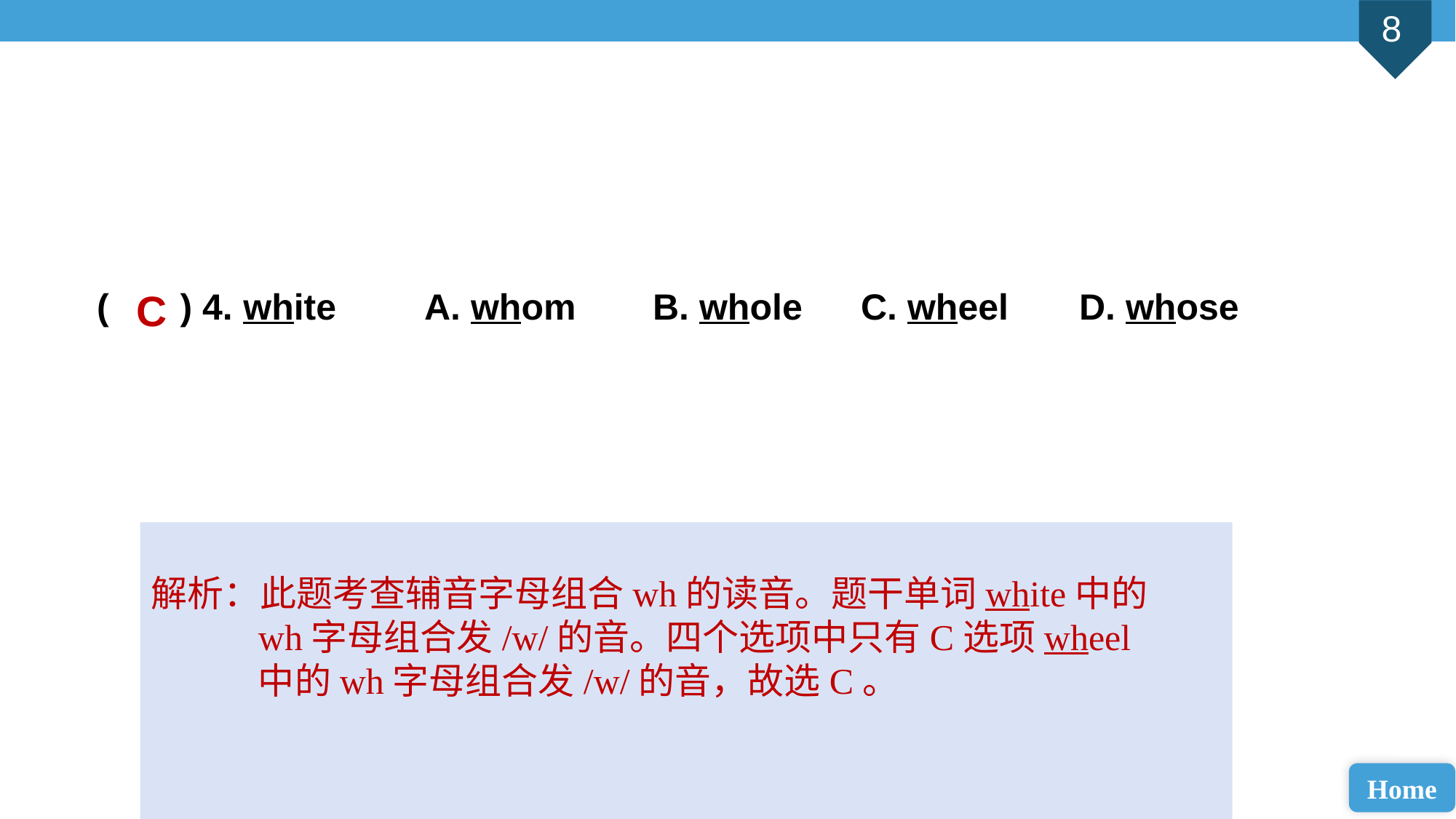

(       ) 4. white 	A. whom	 B. whole 	C. wheel 	D. whose
C

解析：此题考查辅音字母组合wh的读音。题干单词white中的wh字母组合发/w/的音。四个选项中只有C选项wheel中的wh字母组合发/w/的音，故选C。